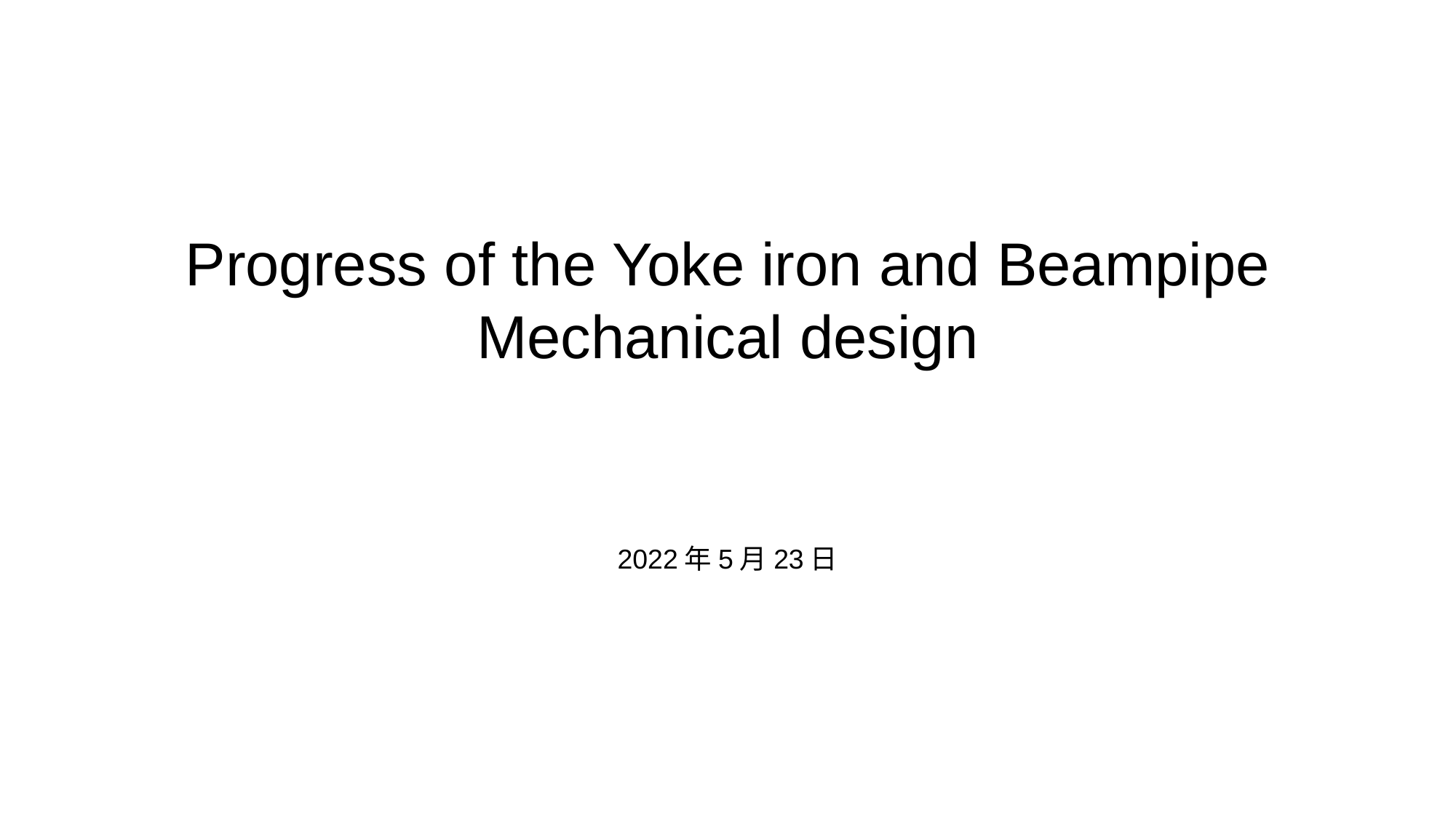

Progress of the Yoke iron and Beampipe
Mechanical design
2022年5月23日